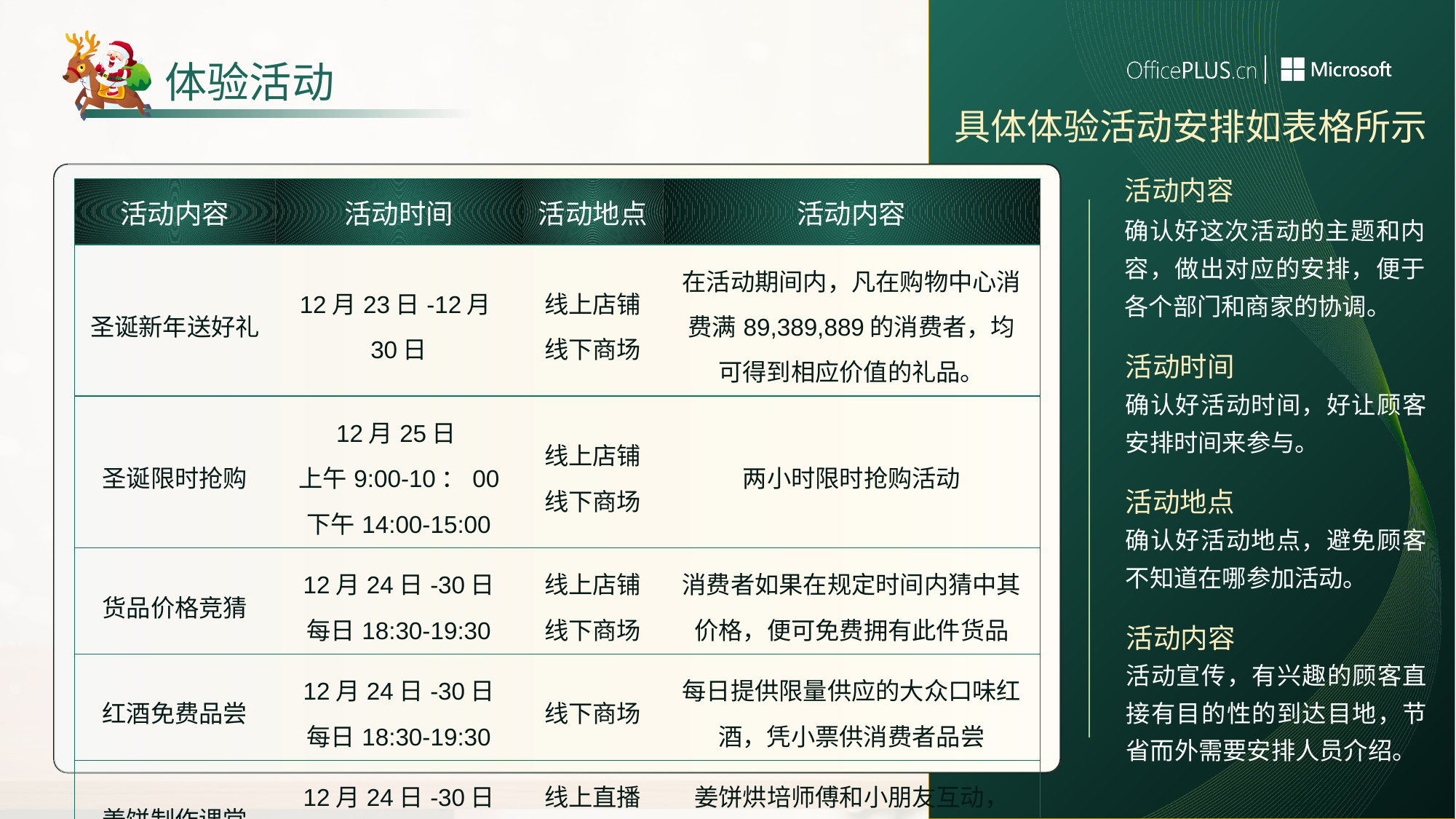

# 体验活动
具体体验活动安排如表格所示

活动内容
| 活动内容 | 活动时间 | 活动地点 | 活动内容 |
| --- | --- | --- | --- |
| 圣诞新年送好礼 | 12月23日-12月30日 | 线上店铺 线下商场 | 在活动期间内，凡在购物中心消费满89,389,889的消费者，均可得到相应价值的礼品。 |
| 圣诞限时抢购 | 12月25日 上午9:00-10：00 下午14:00-15:00 | 线上店铺 线下商场 | 两小时限时抢购活动 |
| 货品价格竞猜 | 12月24日-30日 每日18:30-19:30 | 线上店铺 线下商场 | 消费者如果在规定时间内猜中其价格，便可免费拥有此件货品 |
| 红酒免费品尝 | 12月24日-30日 每日18:30-19:30 | 线下商场 | 每日提供限量供应的大众口味红酒，凭小票供消费者品尝 |
| 姜饼制作课堂 | 12月24日-30日 每日18:30-19:30 | 线上直播 线下商场 | 姜饼烘培师傅和小朋友互动， 一起来制作姜饼 |
确认好这次活动的主题和内容，做出对应的安排，便于各个部门和商家的协调。
活动时间
确认好活动时间，好让顾客安排时间来参与。
活动地点
确认好活动地点，避免顾客不知道在哪参加活动。
活动内容
活动宣传，有兴趣的顾客直接有目的性的到达目地，节省而外需要安排人员介绍。